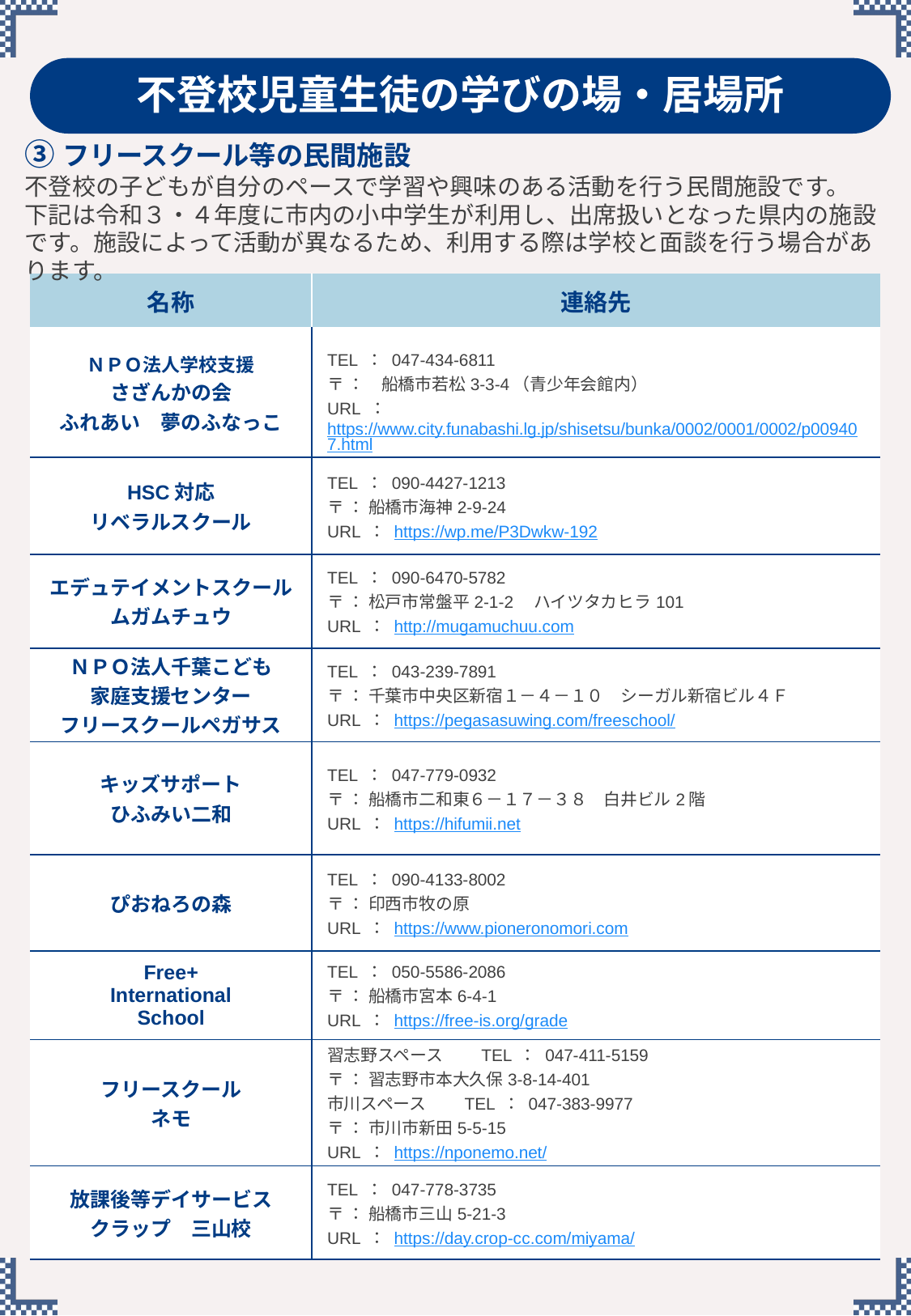

不登校児童生徒の学びの場・居場所
③フリースクール等の民間施設
不登校の子どもが自分のペースで学習や興味のある活動を行う民間施設です。
下記は令和３・４年度に市内の小中学生が利用し、出席扱いとなった県内の施設です。施設によって活動が異なるため、利用する際は学校と面談を行う場合があります。
| 名称 | 連絡先 |
| --- | --- |
| ＮＰＯ法人学校支援 さざんかの会 ふれあい　夢のふなっこ | TEL ： 047-434-6811 〒 ：　船橋市若松3-3-4（青少年会館内） URL ： https://www.city.funabashi.lg.jp/shisetsu/bunka/0002/0001/0002/p009407.html |
| HSC対応 リベラルスクール | TEL ： 090-4427-1213 〒 ： 船橋市海神2-9-24 URL ： https://wp.me/P3Dwkw-192 |
| エデュテイメントスクール ムガムチュウ | TEL ： 090-6470-5782 〒 ： 松戸市常盤平2-1-2　ハイツタカヒラ101 URL ： http://mugamuchuu.com |
| ＮＰＯ法人千葉こども 家庭支援センター フリースクールペガサス | TEL ： 043-239-7891 〒 ： 千葉市中央区新宿１－４－１０　シーガル新宿ビル４Ｆ URL ： https://pegasasuwing.com/freeschool/ |
| キッズサポート ひふみい二和 | TEL ： 047-779-0932 〒 ： 船橋市二和東６－１７－３８　白井ビル2階　 URL ： https://hifumii.net |
| ぴおねろの森 | TEL ： 090-4133-8002 〒 ： 印西市牧の原 URL ： https://www.pioneronomori.com |
| Free+ International School | TEL ： 050-5586-2086 〒 ： 船橋市宮本6-4-1 URL ： https://free-is.org/grade |
| フリースクール ネモ | 習志野スペース　　TEL ： 047-411-5159 〒 ： 習志野市本大久保3-8-14-401 市川スペース　　TEL ： 047-383-9977 〒 ： 市川市新田5-5-15 URL ： https://nponemo.net/ |
| 放課後等デイサービス クラップ　三山校 | TEL ： 047-778-3735 〒 ： 船橋市三山5-21-3 URL ： https://day.crop-cc.com/miyama/ |